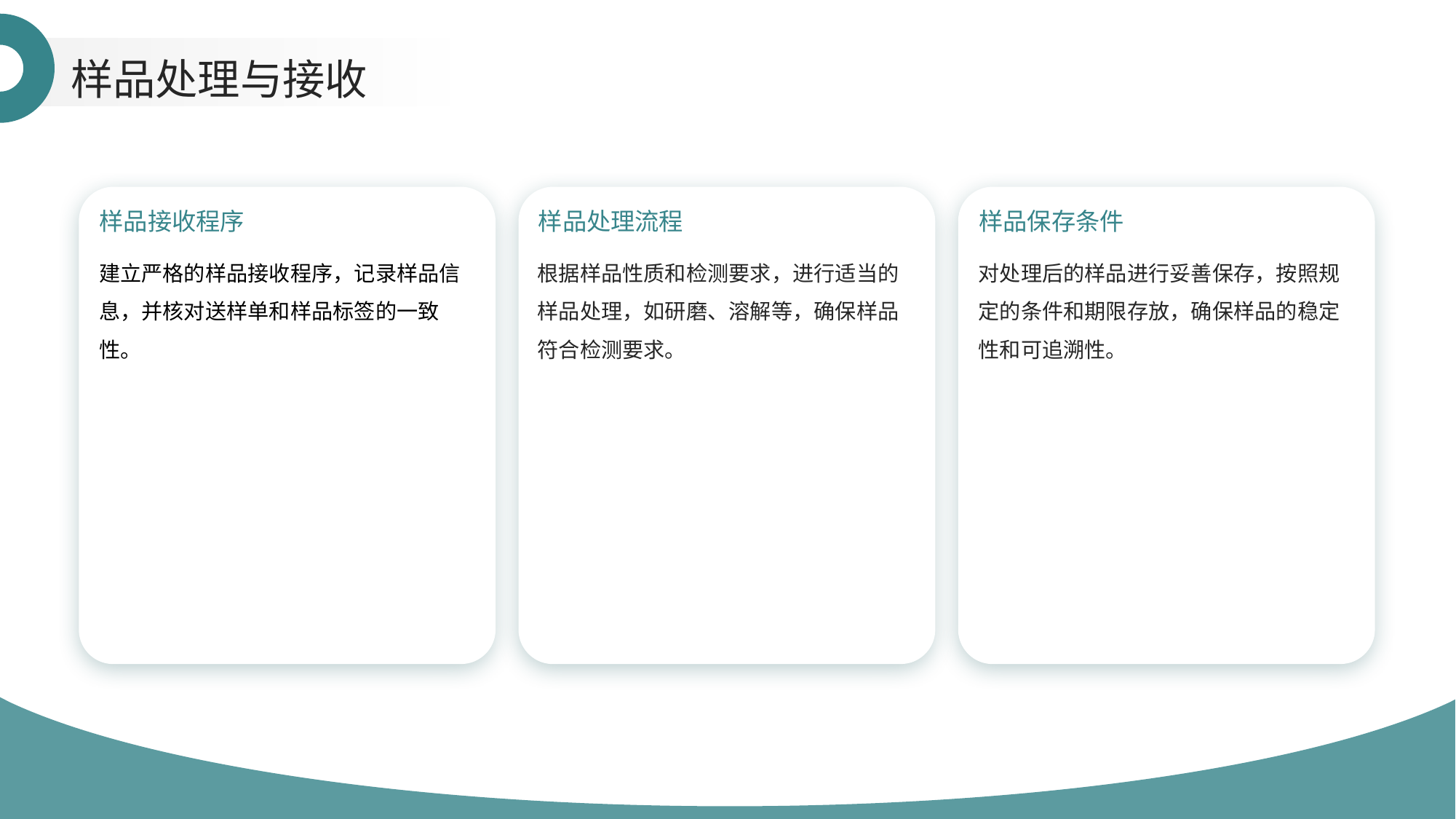

样品处理与接收

样品接收程序
样品处理流程
样品保存条件
建立严格的样品接收程序，记录样品信息，并核对送样单和样品标签的一致性。
根据样品性质和检测要求，进行适当的样品处理，如研磨、溶解等，确保样品符合检测要求。
对处理后的样品进行妥善保存，按照规定的条件和期限存放，确保样品的稳定性和可追溯性。